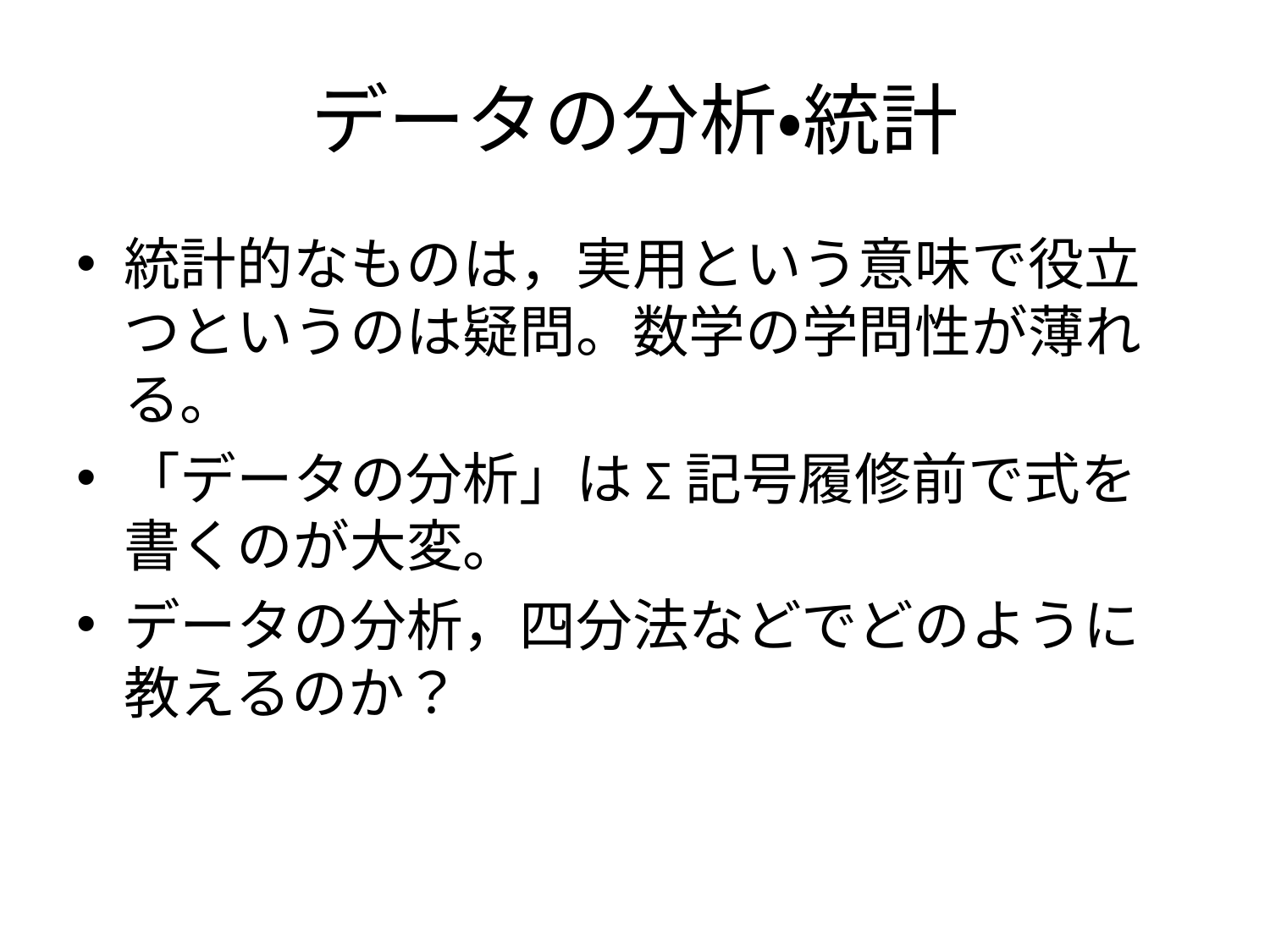

# データの分析・統計
統計的なものは，実用という意味で役立つというのは疑問。数学の学問性が薄れる。
「データの分析」はΣ記号履修前で式を書くのが大変。
データの分析，四分法などでどのように教えるのか？